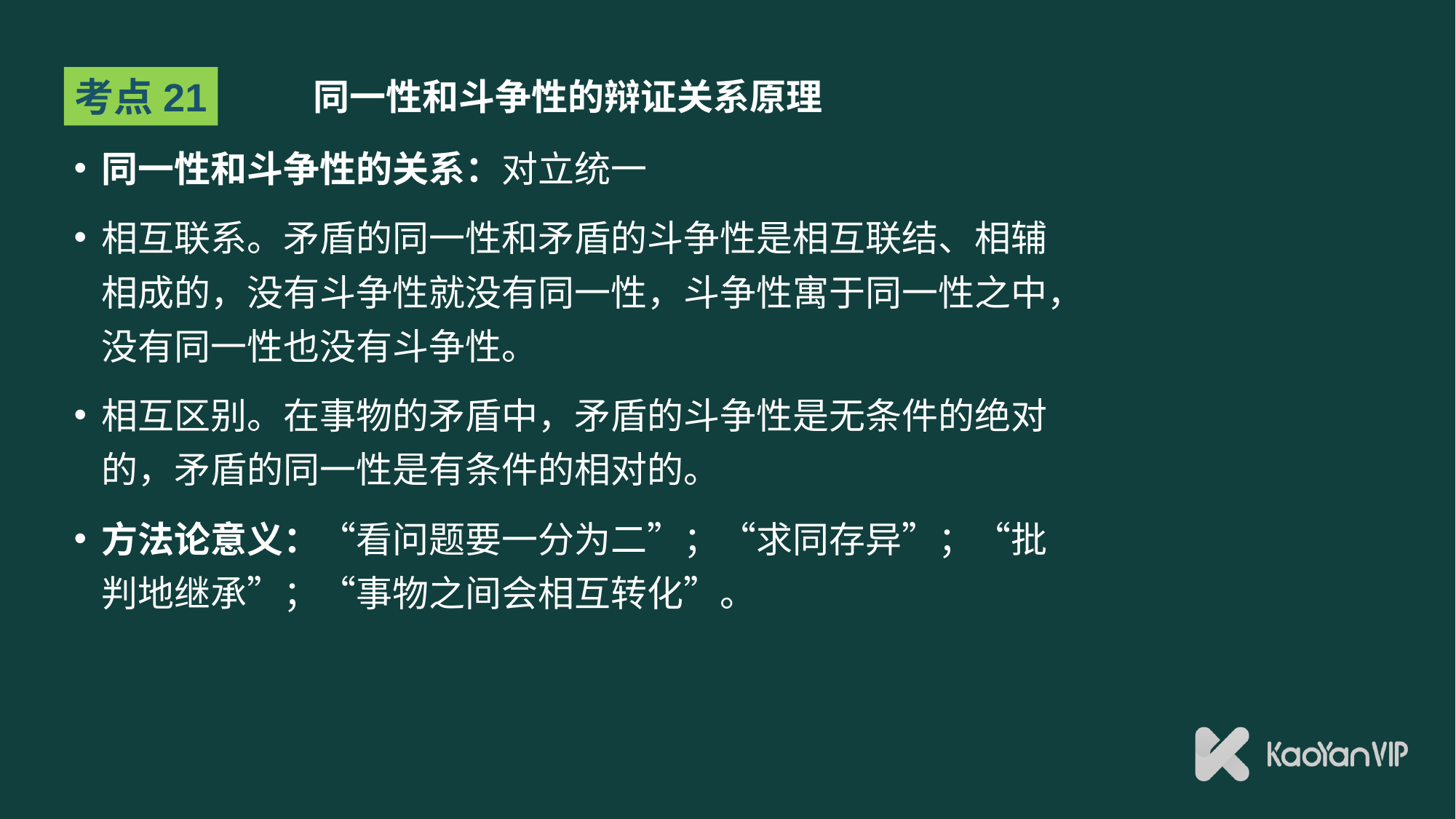

# 同一性和斗争性的辩证关系原理
考点21
同一性和斗争性的关系：对立统一
相互联系。矛盾的同一性和矛盾的斗争性是相互联结、相辅相成的，没有斗争性就没有同一性，斗争性寓于同一性之中，没有同一性也没有斗争性。
相互区别。在事物的矛盾中，矛盾的斗争性是无条件的绝对的，矛盾的同一性是有条件的相对的。
方法论意义：“看问题要一分为二”；“求同存异”；“批判地继承”；“事物之间会相互转化”。